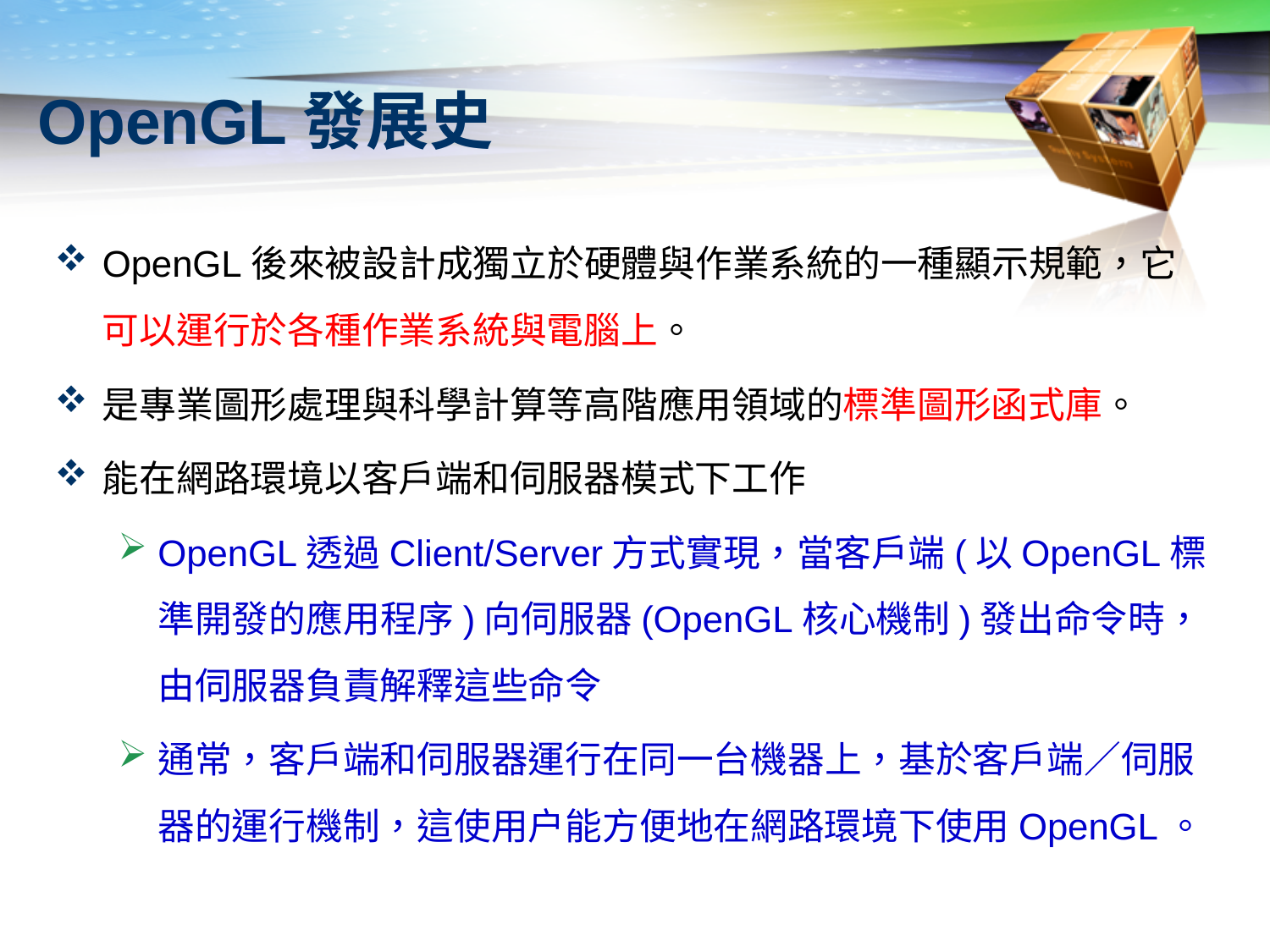

# OpenGL發展史
OpenGL後來被設計成獨立於硬體與作業系統的一種顯示規範，它可以運行於各種作業系統與電腦上。
是專業圖形處理與科學計算等高階應用領域的標準圖形函式庫。
能在網路環境以客戶端和伺服器模式下工作
OpenGL透過Client/Server方式實現，當客戶端(以OpenGL標準開發的應用程序)向伺服器(OpenGL核心機制)發出命令時，由伺服器負責解釋這些命令
通常，客戶端和伺服器運行在同一台機器上，基於客戶端／伺服器的運行機制，這使用户能方便地在網路環境下使用OpenGL。